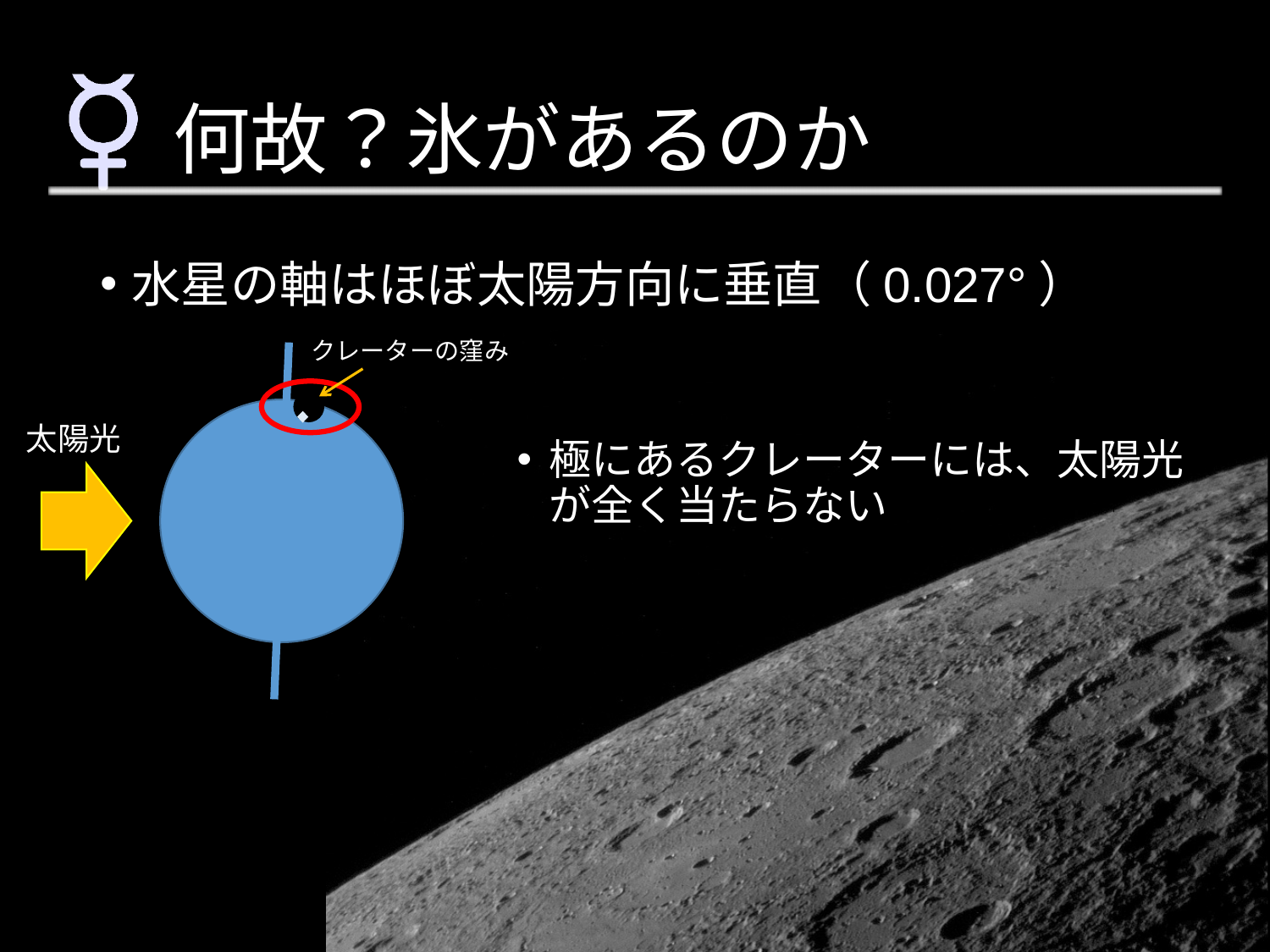

# 何故？氷があるのか
水星の軸はほぼ太陽方向に垂直（0.027°）
クレーターの窪み

太陽光

極にあるクレーターには、太陽光が全く当たらない